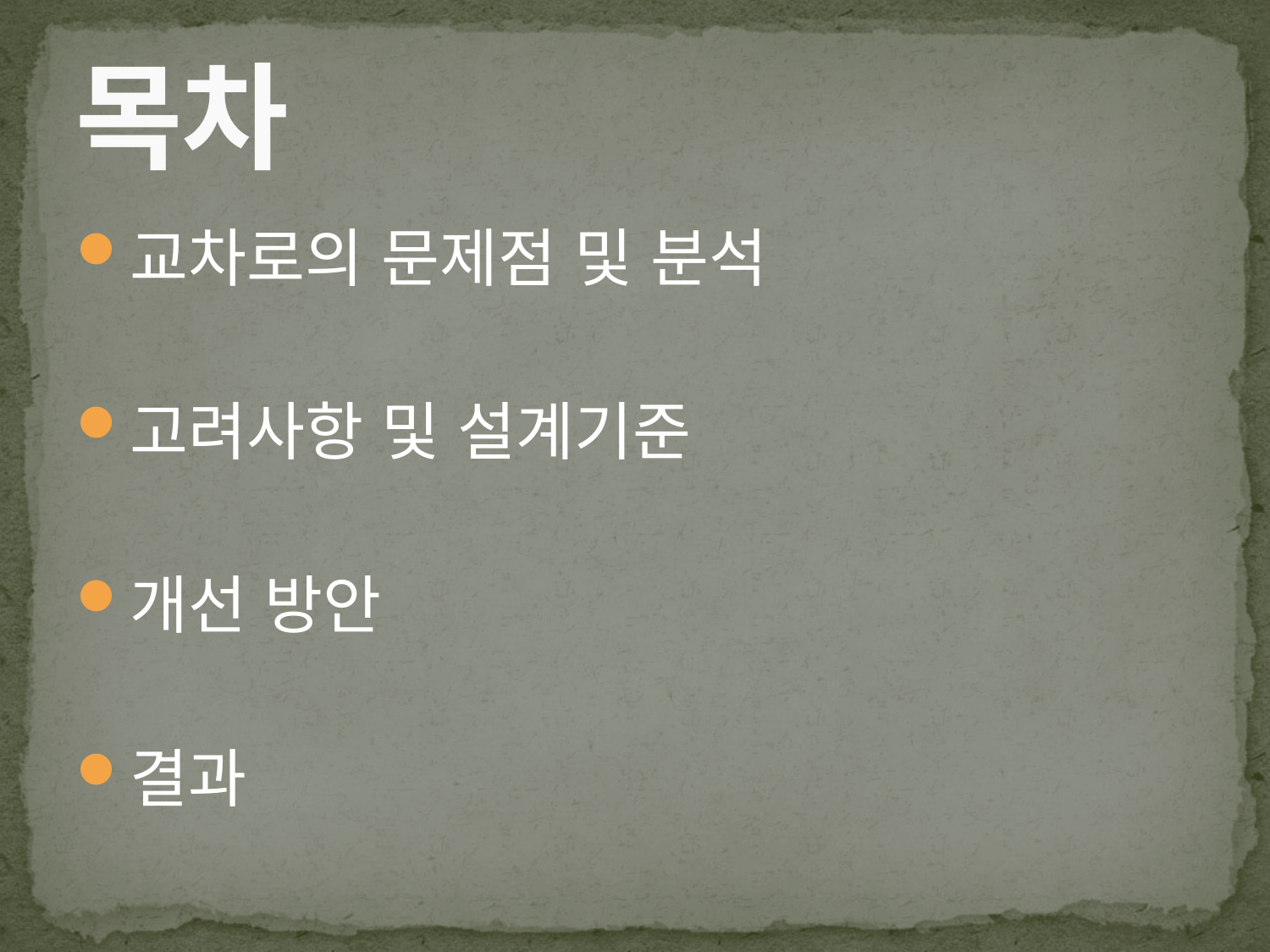

# 목차
교차로의 문제점 및 분석

고려사항 및 설계기준

개선 방안

결과